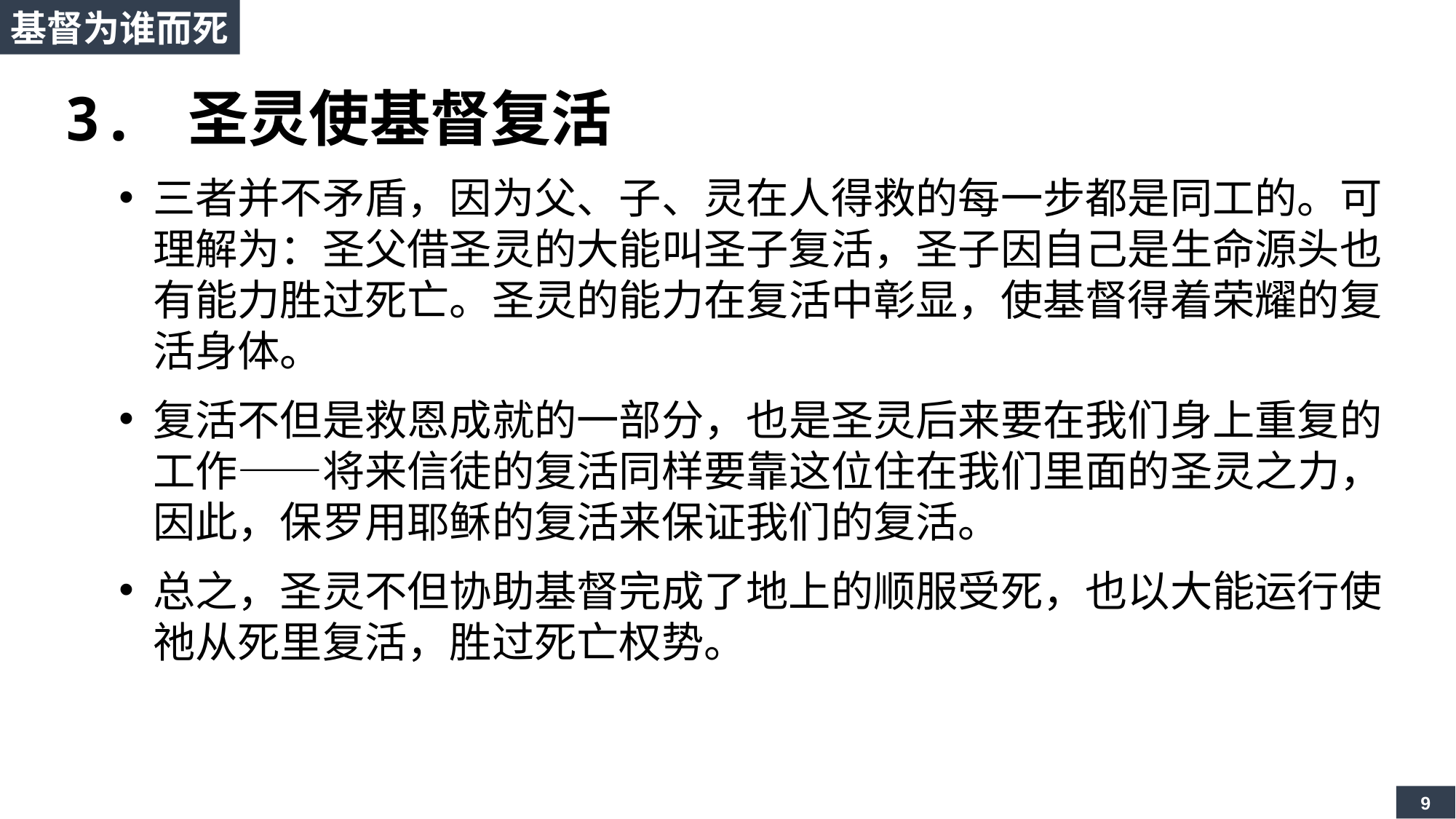

基督为谁而死
3. 圣灵使基督复活
三者并不矛盾，因为父、子、灵在人得救的每一步都是同工的。可理解为：圣父借圣灵的大能叫圣子复活，圣子因自己是生命源头也有能力胜过死亡。圣灵的能力在复活中彰显，使基督得着荣耀的复活身体。
复活不但是救恩成就的一部分，也是圣灵后来要在我们身上重复的工作——将来信徒的复活同样要靠这位住在我们里面的圣灵之力，因此，保罗用耶稣的复活来保证我们的复活。
总之，圣灵不但协助基督完成了地上的顺服受死，也以大能运行使祂从死里复活，胜过死亡权势。
9